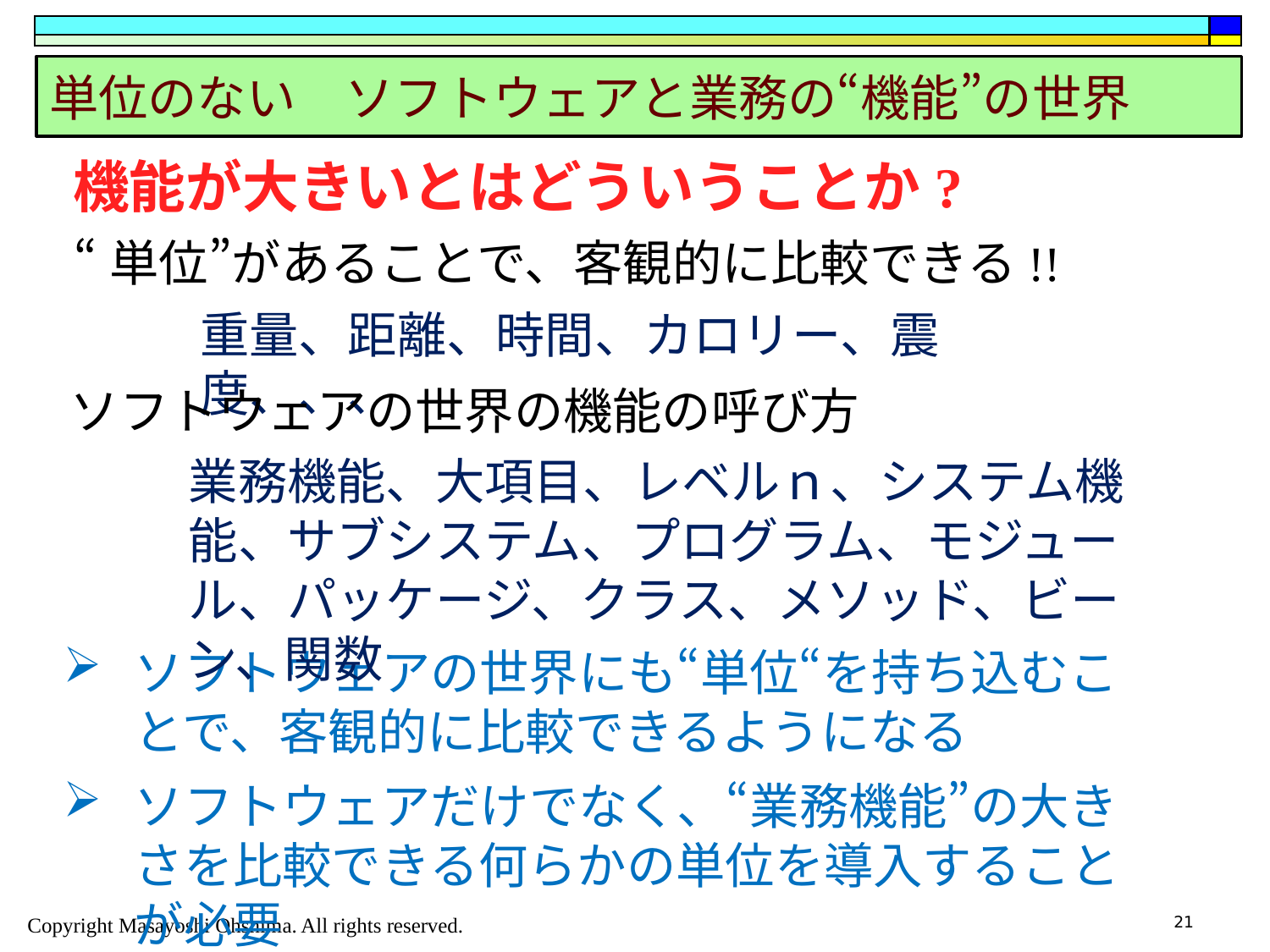

# 単位のない　ソフトウェアと業務の“機能”の世界
機能が大きいとはどういうことか?
“単位”があることで、客観的に比較できる!!
重量、距離、時間、カロリー、震度、、、
ソフトウェアの世界の機能の呼び方
業務機能、大項目、レベルｎ、システム機能、サブシステム、プログラム、モジュール、パッケージ、クラス、メソッド、ビーン、関数
ソフトウェアの世界にも“単位“を持ち込むことで、客観的に比較できるようになる
ソフトウェアだけでなく、“業務機能”の大きさを比較できる何らかの単位を導入することが必要
21